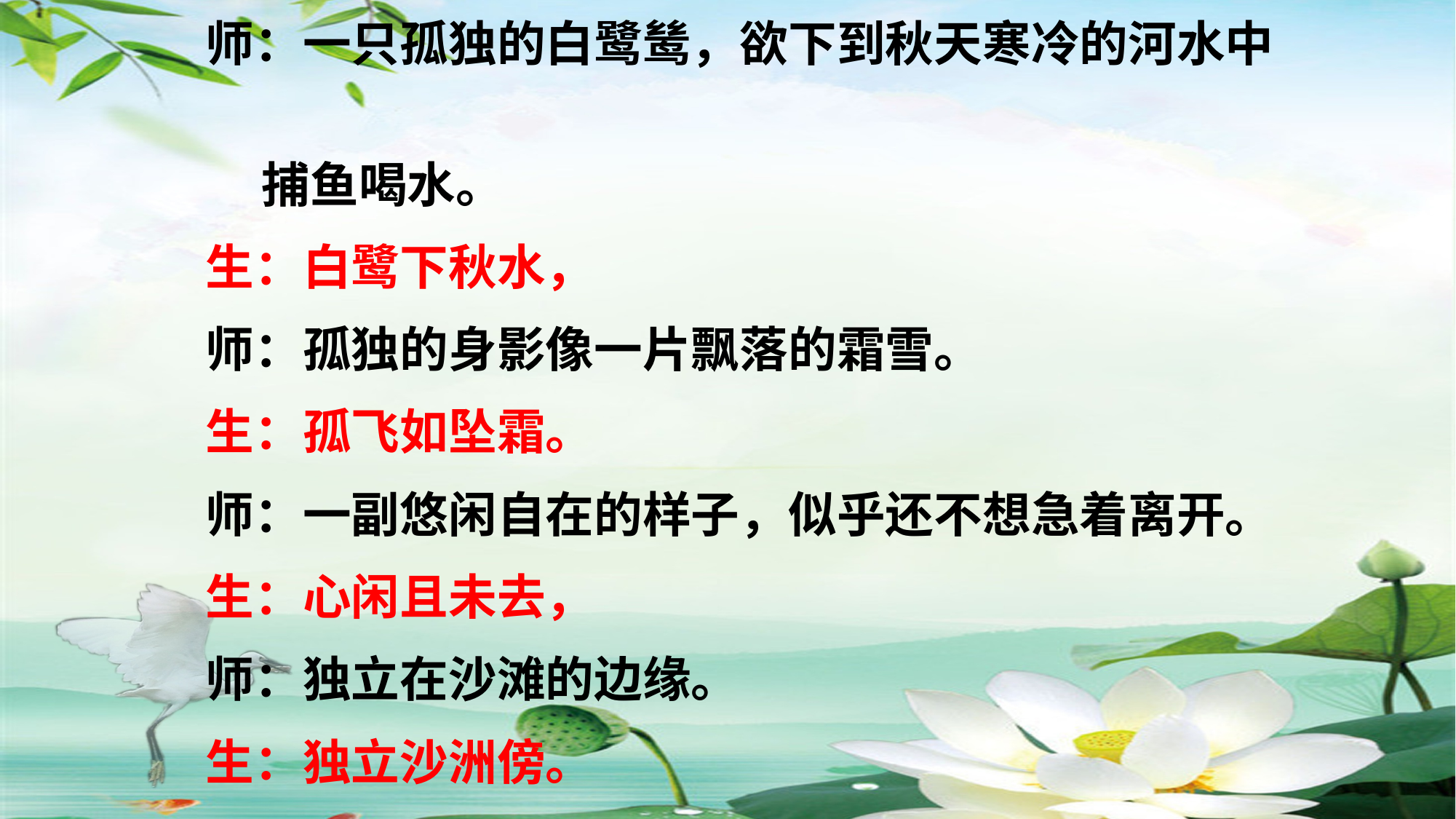

师：一只孤独的白鹭鸶，欲下到秋天寒冷的河水中
    捕鱼喝水。
生：白鹭下秋水，
师：孤独的身影像一片飘落的霜雪。
生：孤飞如坠霜。
师：一副悠闲自在的样子，似乎还不想急着离开。
生：心闲且未去，
师：独立在沙滩的边缘。
生：独立沙洲傍。